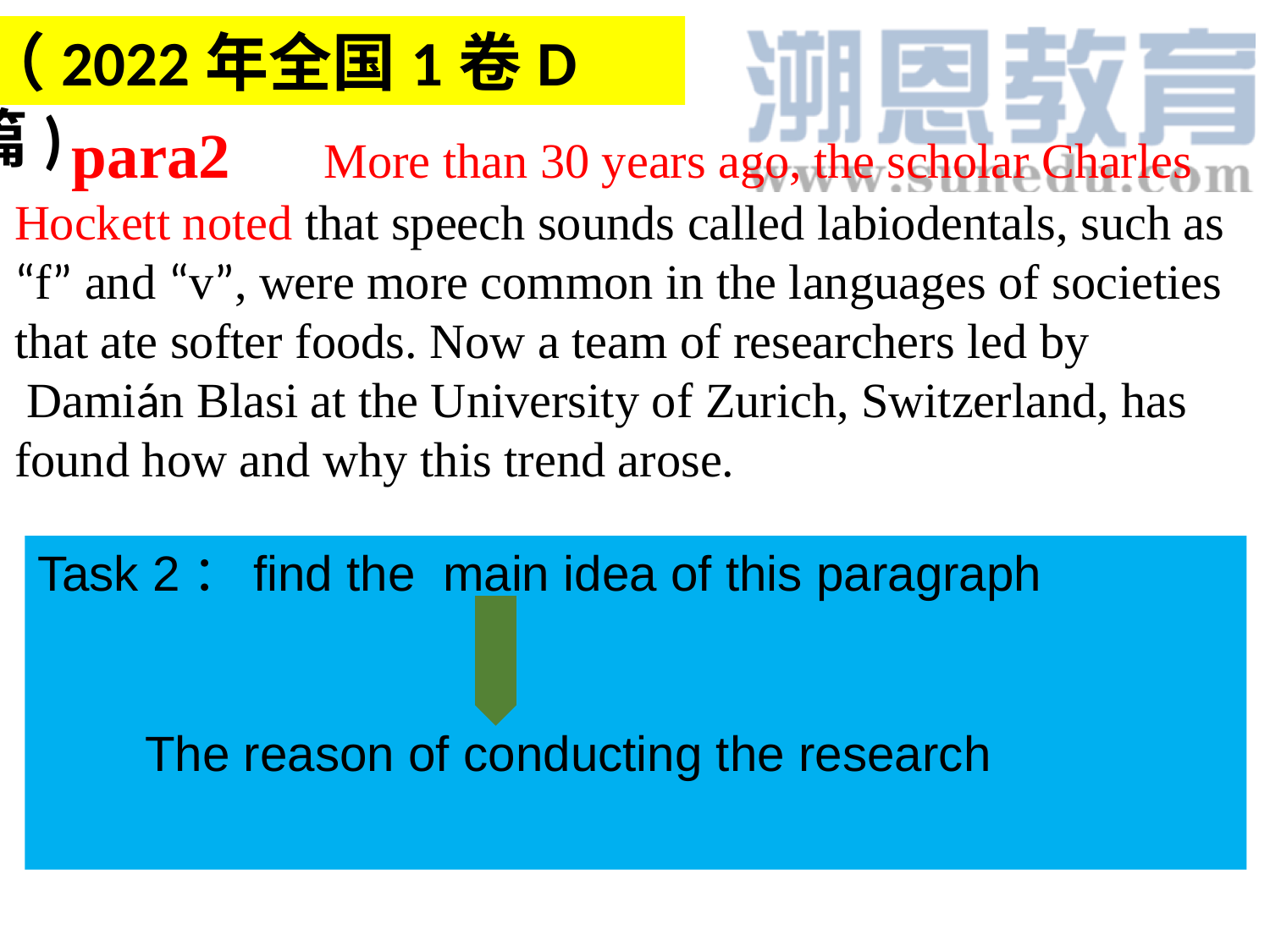

（2022年全国1卷D篇)
       para2       More than 30 years ago, the scholar Charles Hockett noted that speech sounds called labiodentals, such as “f” and “v”, were more common in the languages of societies that ate softer foods. Now a team of researchers led by
 Damián Blasi at the University of Zurich, Switzerland, has found how and why this trend arose.
Task 2：find the  main idea of this paragraph

The reason of conducting the research